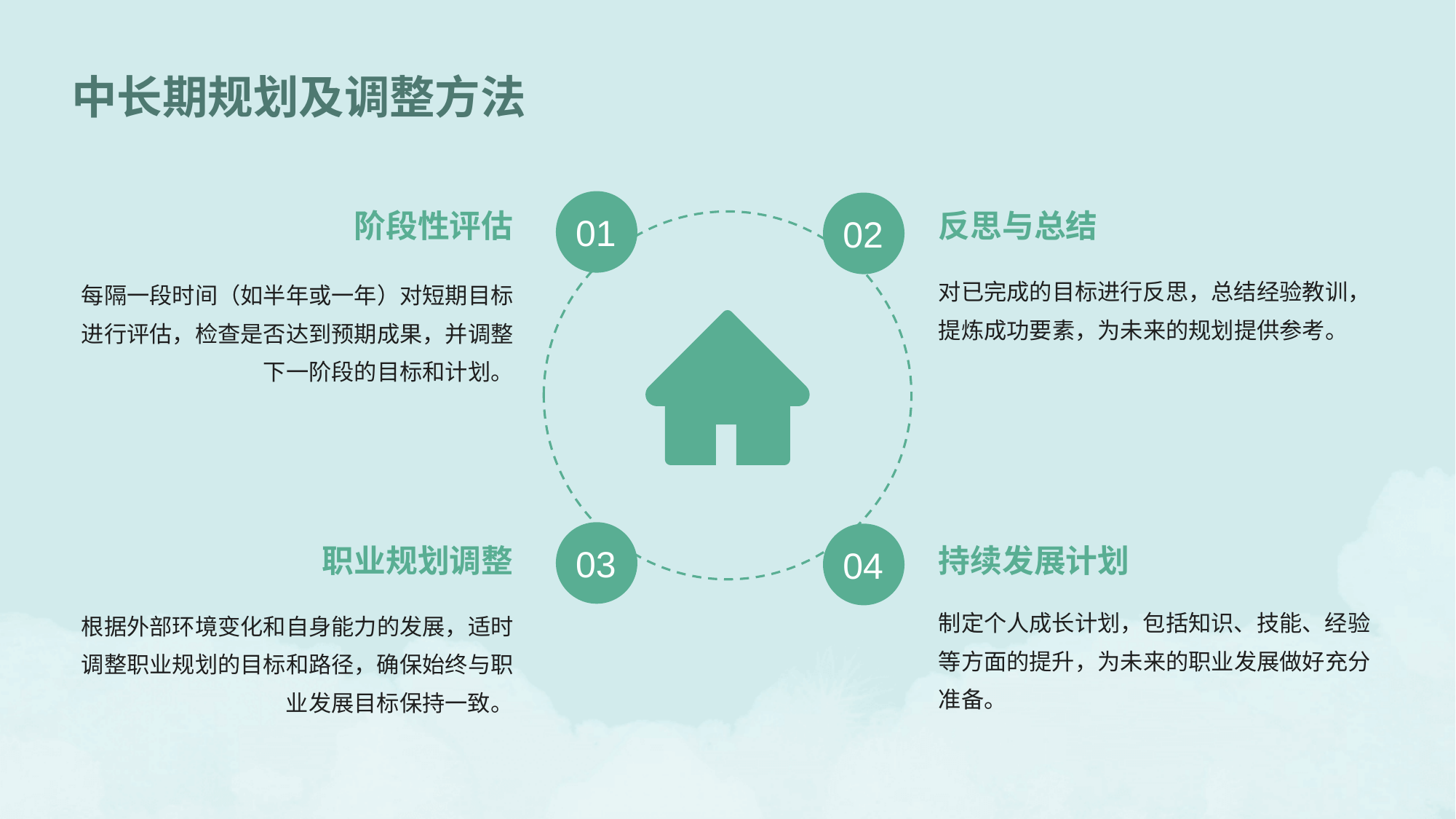

中长期规划及调整方法
阶段性评估

反思与总结

01
02

对已完成的目标进行反思，总结经验教训，提炼成功要素，为未来的规划提供参考。
每隔一段时间（如半年或一年）对短期目标进行评估，检查是否达到预期成果，并调整下一阶段的目标和计划。

职业规划调整
持续发展计划
03
04
制定个人成长计划，包括知识、技能、经验等方面的提升，为未来的职业发展做好充分准备。
根据外部环境变化和自身能力的发展，适时调整职业规划的目标和路径，确保始终与职业发展目标保持一致。